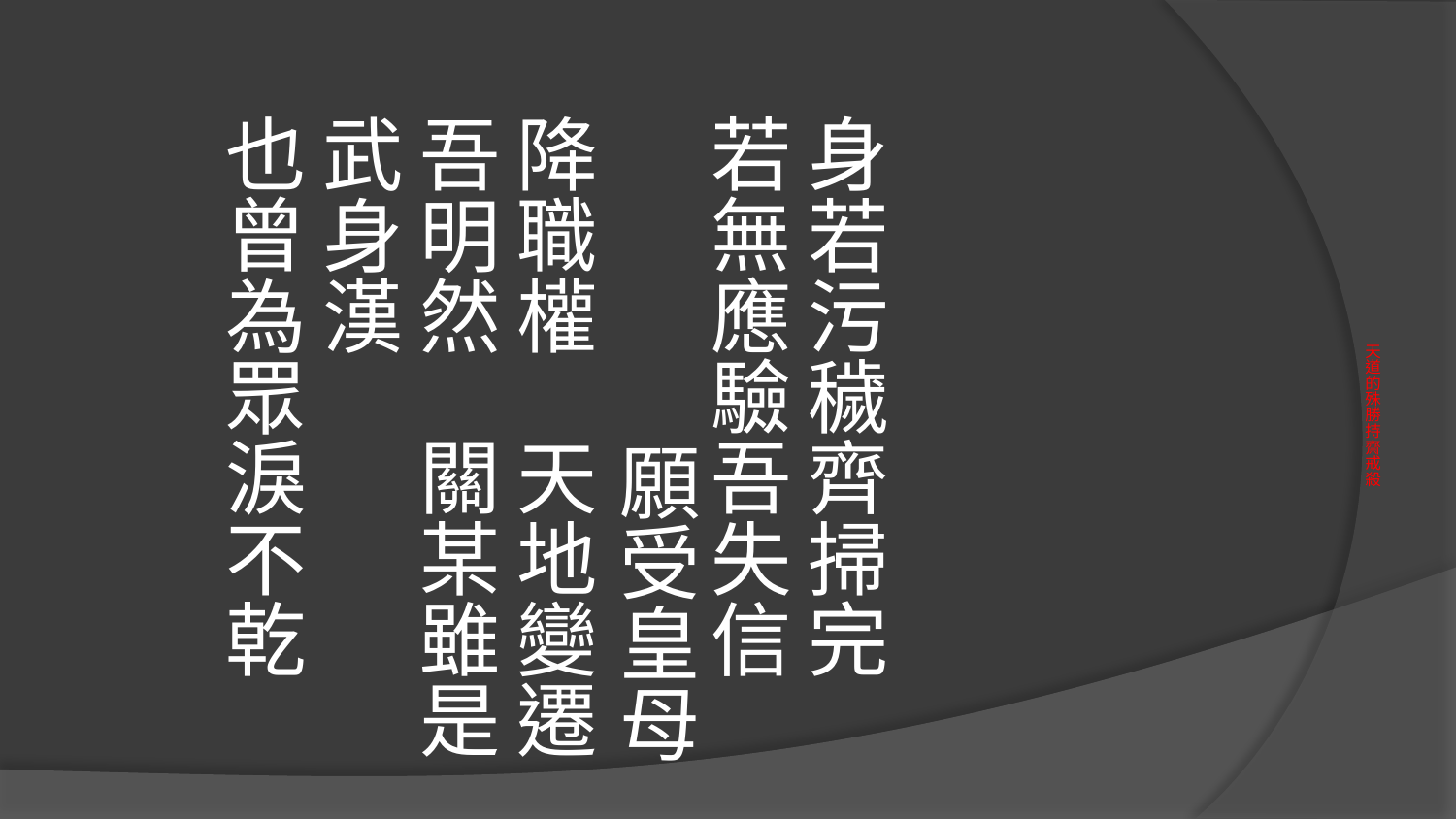

身若污穢齊掃完
若無應驗吾失信　                   願受皇母降職權　天地變遷吾明然　關某雖是武身漢
也曾為眾淚不乾

# 天道的殊勝持齋戒殺